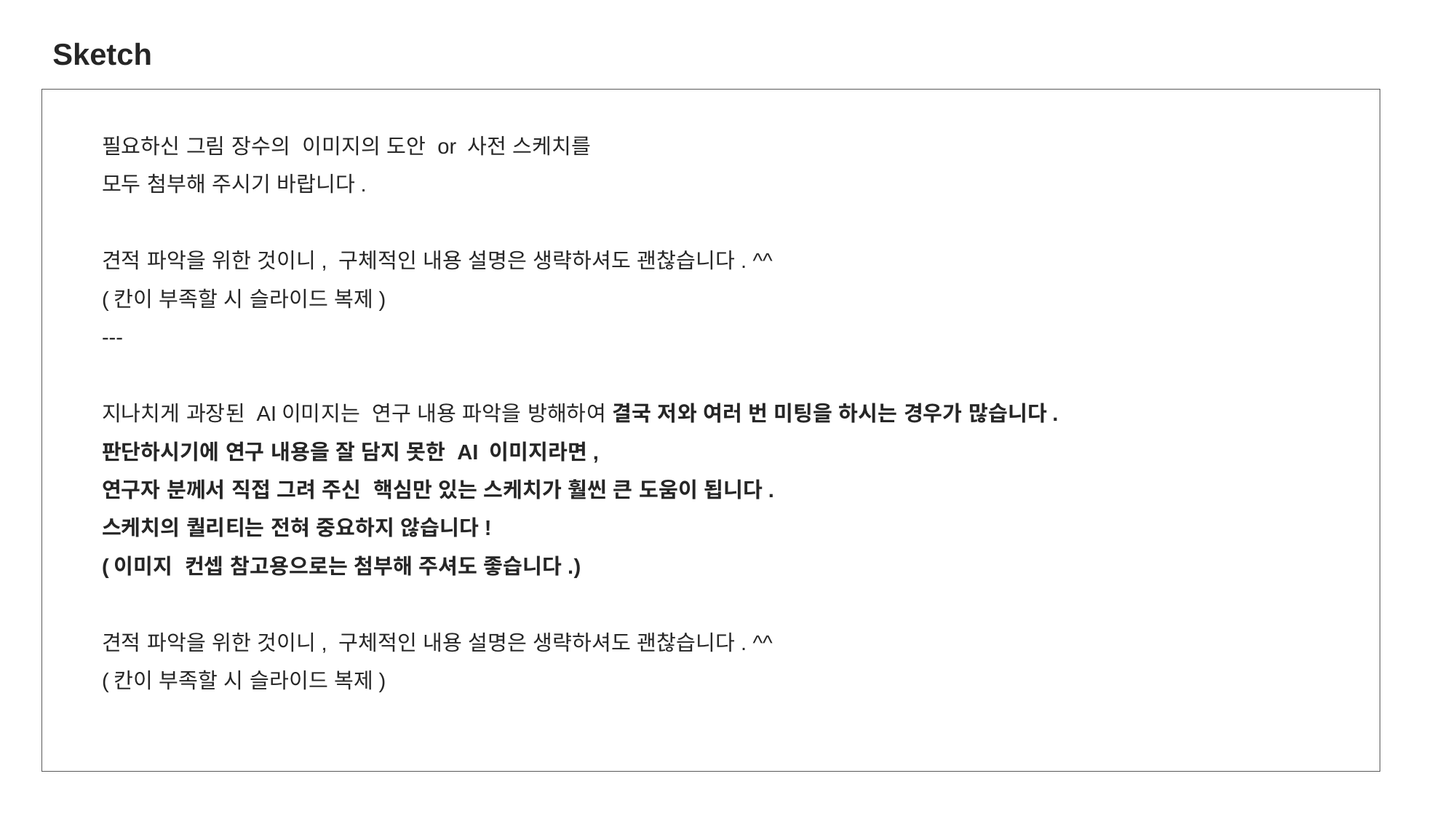

Sketch

필요하신 그림 장수의  이미지의 도안 or 사전 스케치를
모두 첨부해 주시기 바랍니다.

견적 파악을 위한 것이니, 구체적인 내용 설명은 생략하셔도 괜찮습니다. ^^
(칸이 부족할 시 슬라이드 복제)
---

지나치게 과장된 AI이미지는  연구 내용 파악을 방해하여 결국 저와 여러 번 미팅을 하시는 경우가 많습니다.
판단하시기에 연구 내용을 잘 담지 못한 AI 이미지라면,
연구자 분께서 직접 그려 주신  핵심만 있는 스케치가 훨씬 큰 도움이 됩니다.
스케치의 퀄리티는 전혀 중요하지 않습니다!
(이미지  컨셉 참고용으로는 첨부해 주셔도 좋습니다.)

견적 파악을 위한 것이니, 구체적인 내용 설명은 생략하셔도 괜찮습니다. ^^
(칸이 부족할 시 슬라이드 복제)